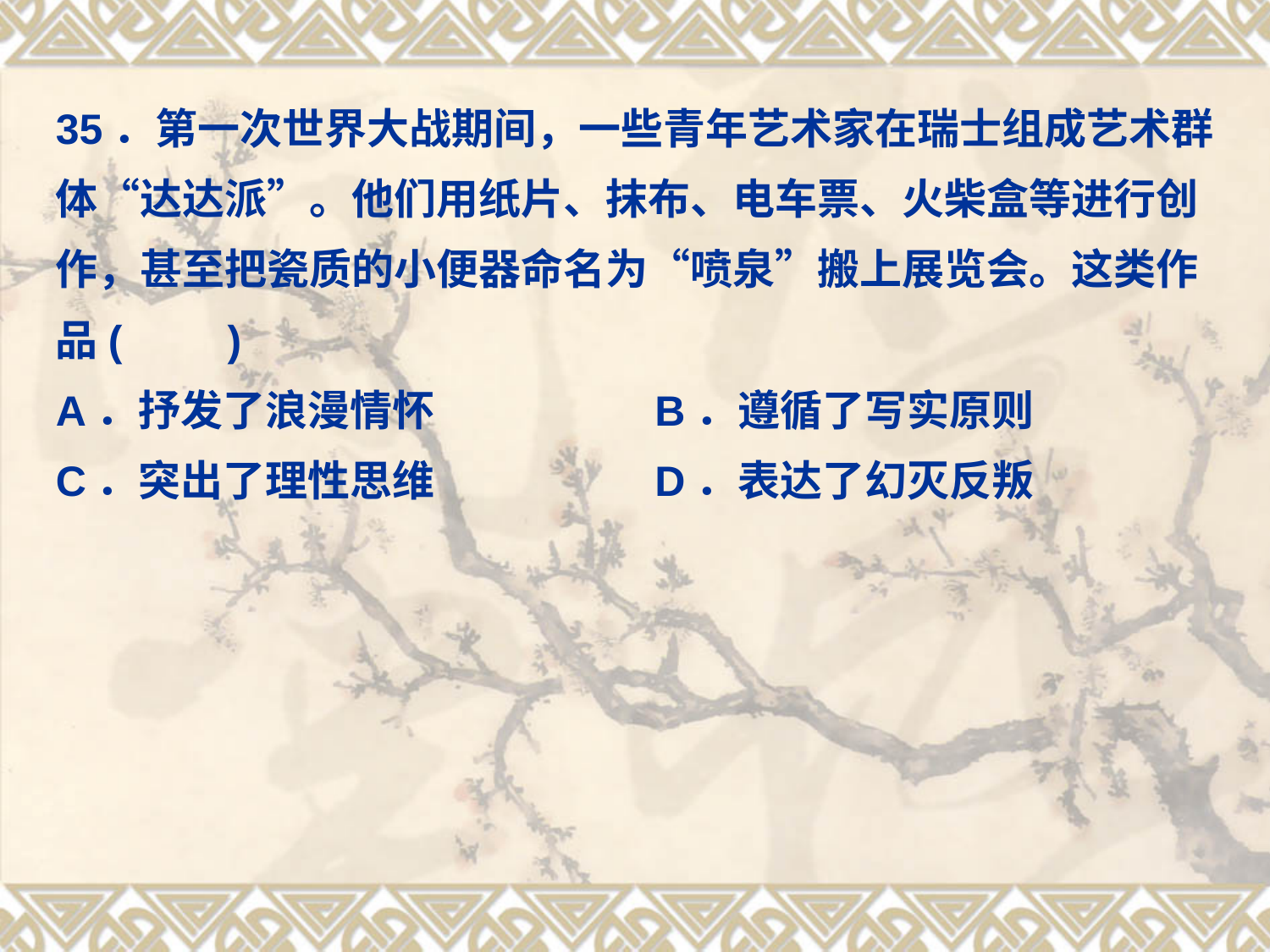

35．第一次世界大战期间，一些青年艺术家在瑞士组成艺术群体“达达派”。他们用纸片、抹布、电车票、火柴盒等进行创作，甚至把瓷质的小便器命名为“喷泉”搬上展览会。这类作品(　　)
A．抒发了浪漫情怀                      B．遵循了写实原则
C．突出了理性思维                      D．表达了幻灭反叛